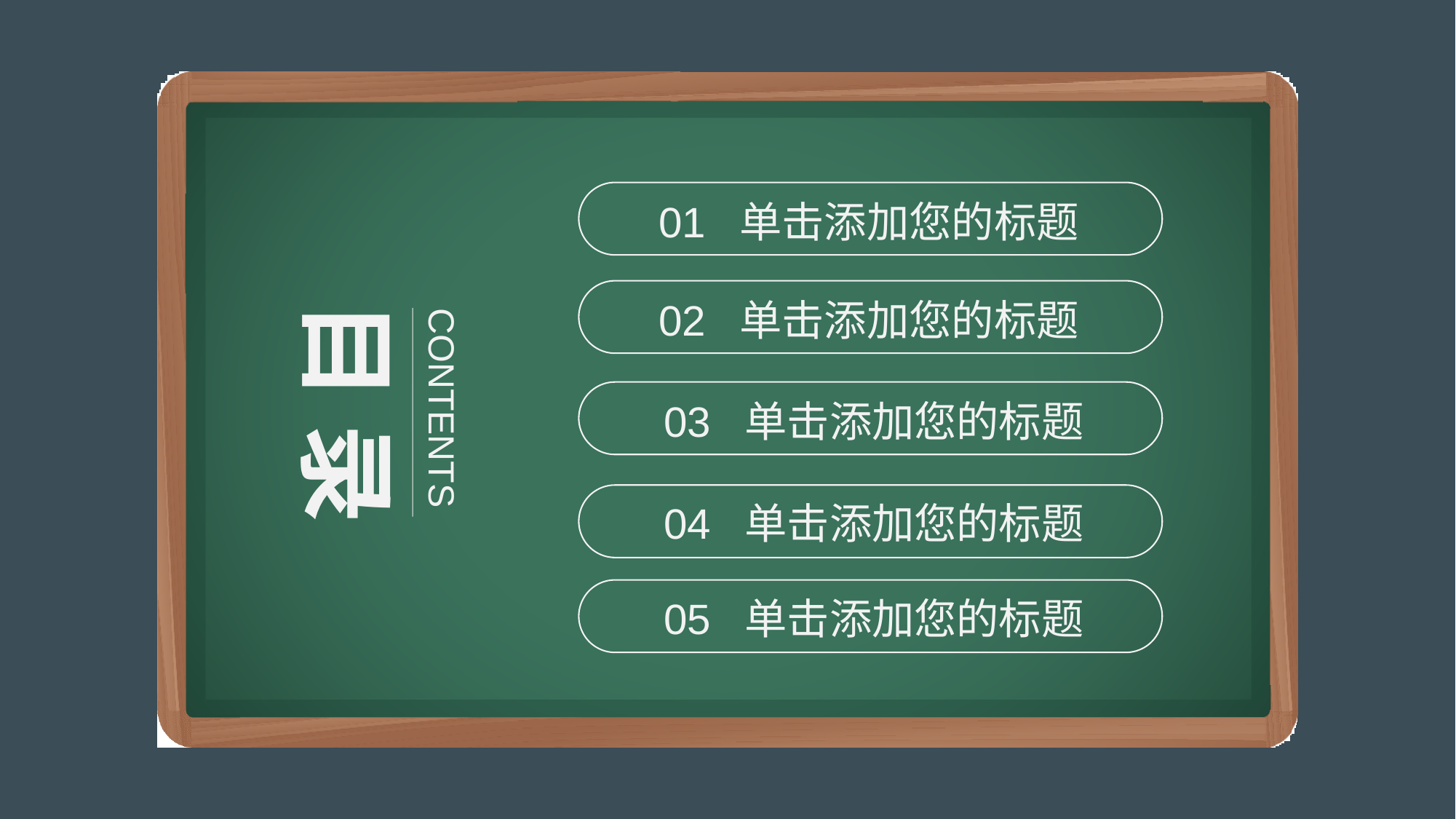

01  单击添加您的标题

02  单击添加您的标题

03  单击添加您的标题

04  单击添加您的标题

05  单击添加您的标题
目 录

CONTENTS